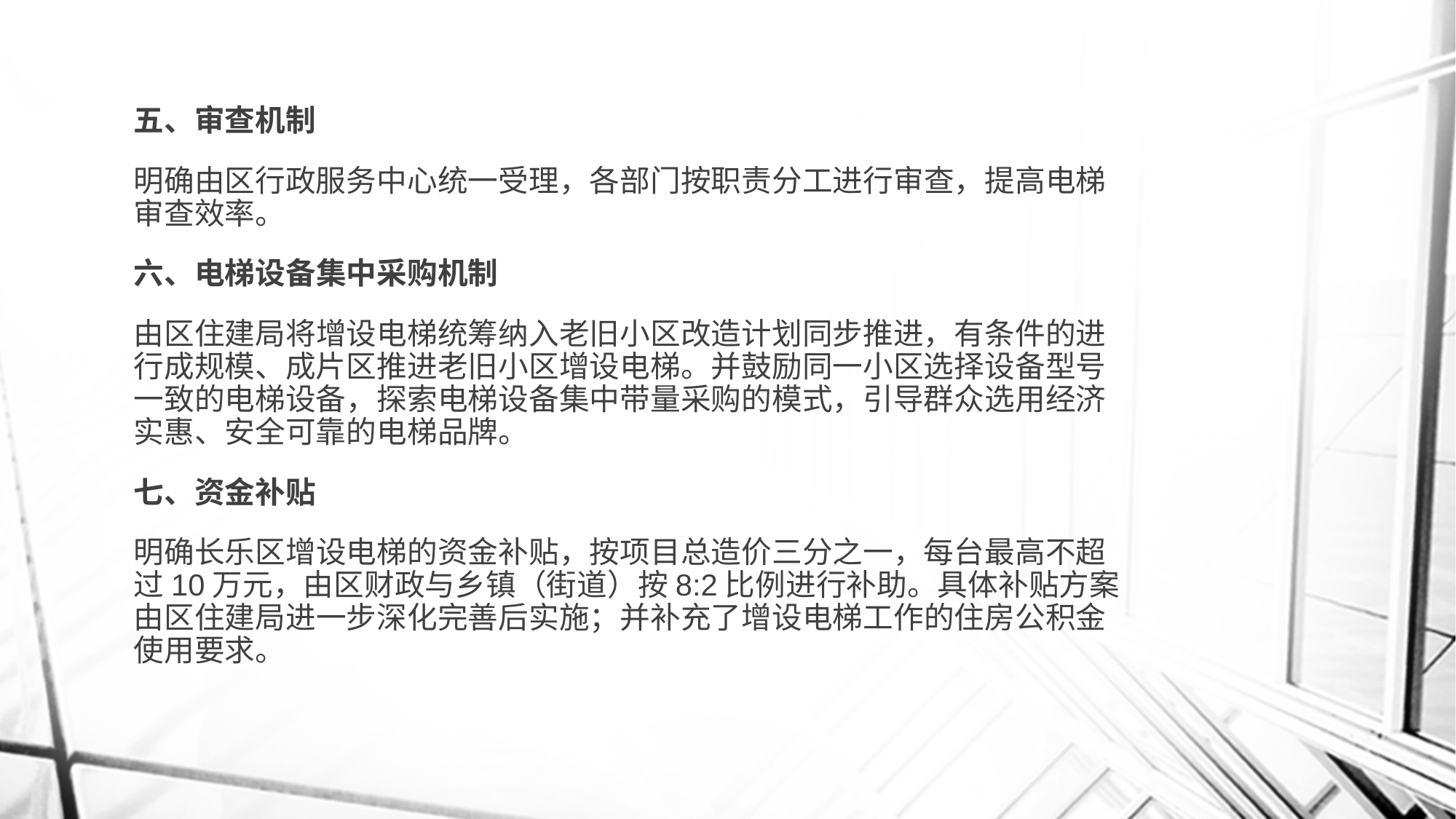

五、审查机制
明确由区行政服务中心统一受理，各部门按职责分工进行审查，提高电梯审查效率。
六、电梯设备集中采购机制
由区住建局将增设电梯统筹纳入老旧小区改造计划同步推进，有条件的进行成规模、成片区推进老旧小区增设电梯。并鼓励同一小区选择设备型号一致的电梯设备，探索电梯设备集中带量采购的模式，引导群众选用经济实惠、安全可靠的电梯品牌。
七、资金补贴
明确长乐区增设电梯的资金补贴，按项目总造价三分之一，每台最高不超过10万元，由区财政与乡镇（街道）按8:2比例进行补助。具体补贴方案由区住建局进一步深化完善后实施；并补充了增设电梯工作的住房公积金使用要求。